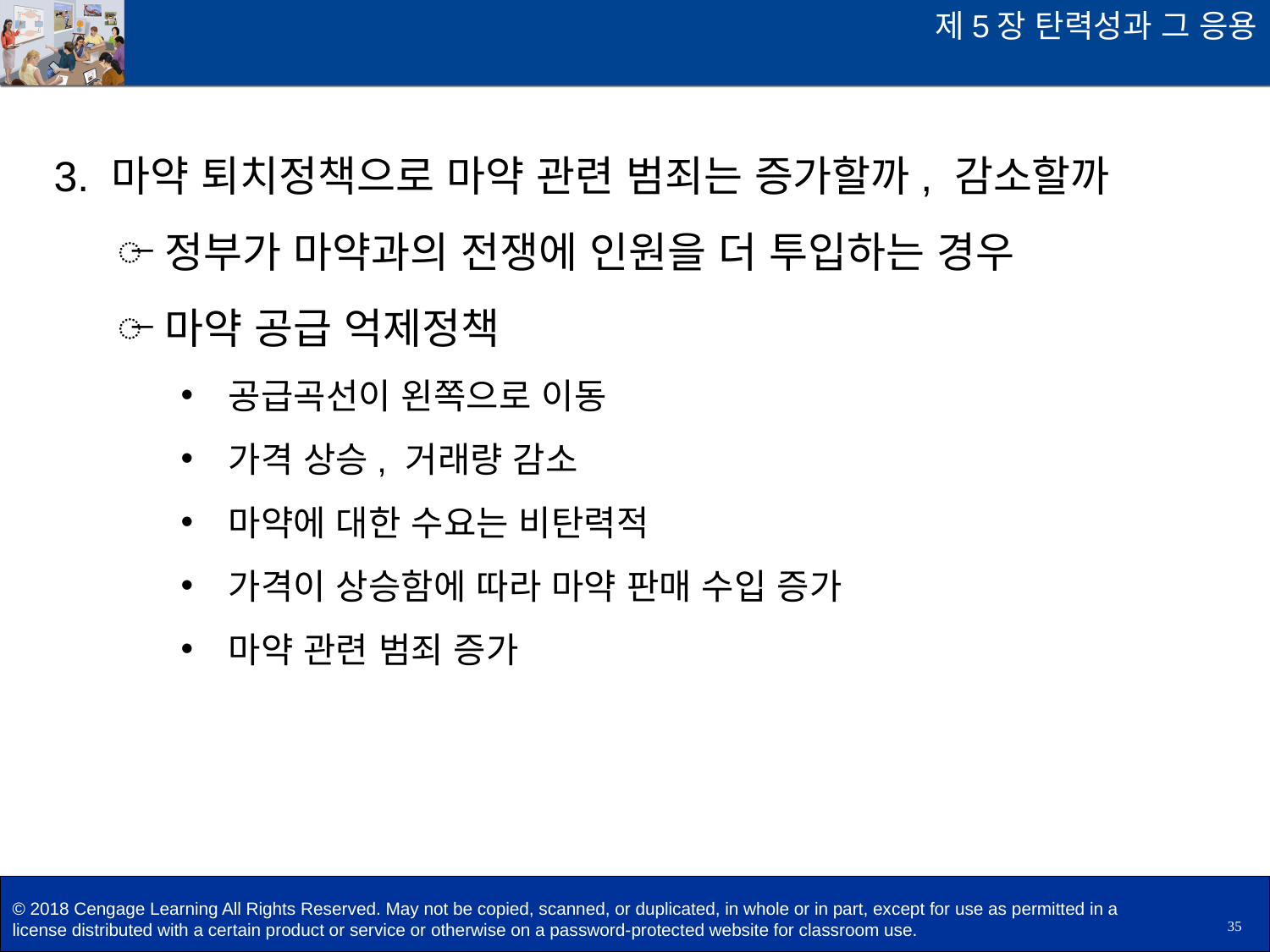

제5장 탄력성과 그 응용
3. 마약 퇴치정책으로 마약 관련 범죄는 증가할까, 감소할까
정부가 마약과의 전쟁에 인원을 더 투입하는 경우
마약 공급 억제정책
공급곡선이 왼쪽으로 이동
가격 상승, 거래량 감소
마약에 대한 수요는 비탄력적
가격이 상승함에 따라 마약 판매 수입 증가
마약 관련 범죄 증가